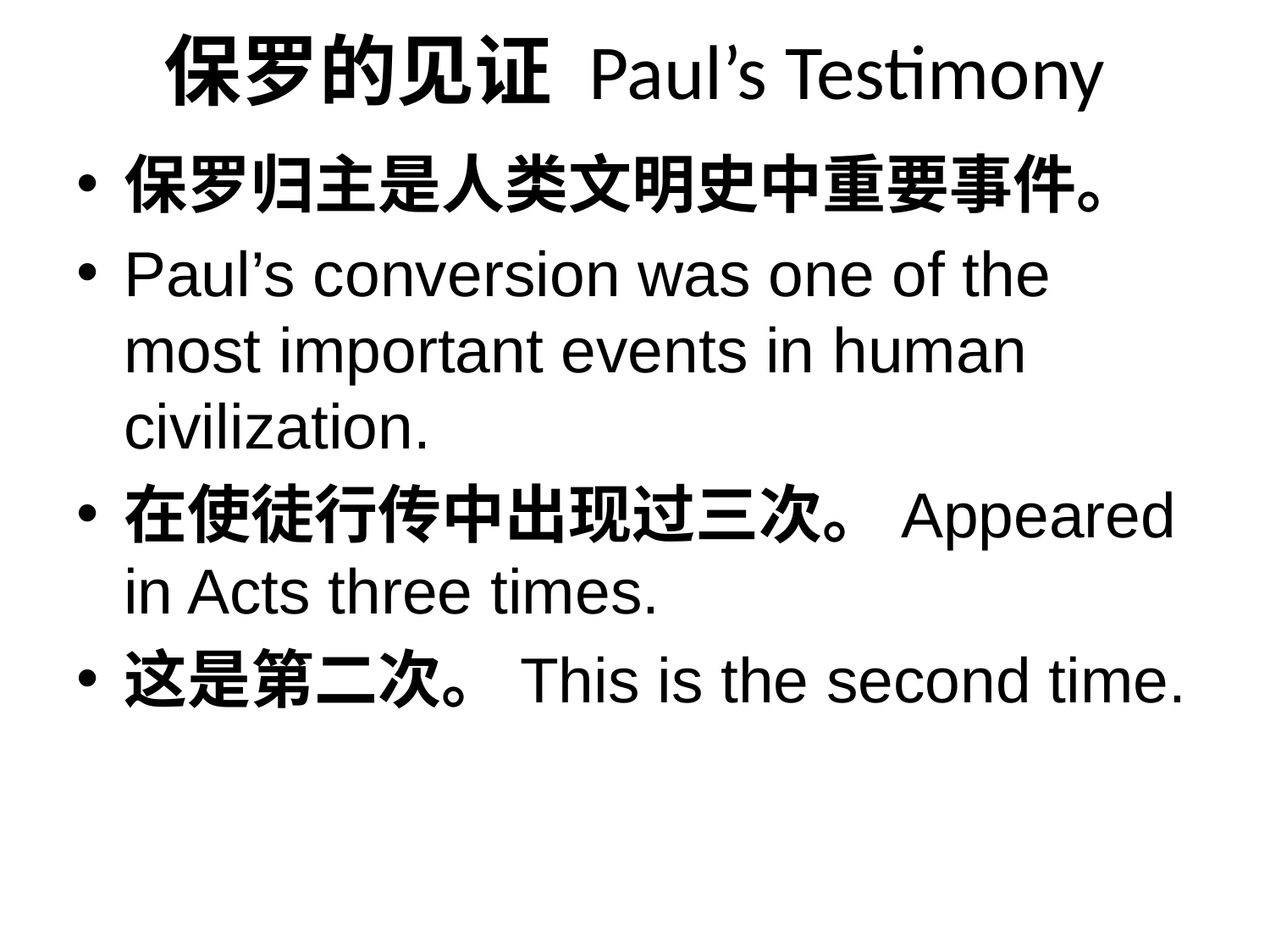

# 保罗的见证 Paul’s Testimony
保罗归主是人类文明史中重要事件。
Paul’s conversion was one of the most important events in human civilization.
在使徒行传中出现过三次。Appeared in Acts three times.
这是第二次。This is the second time.